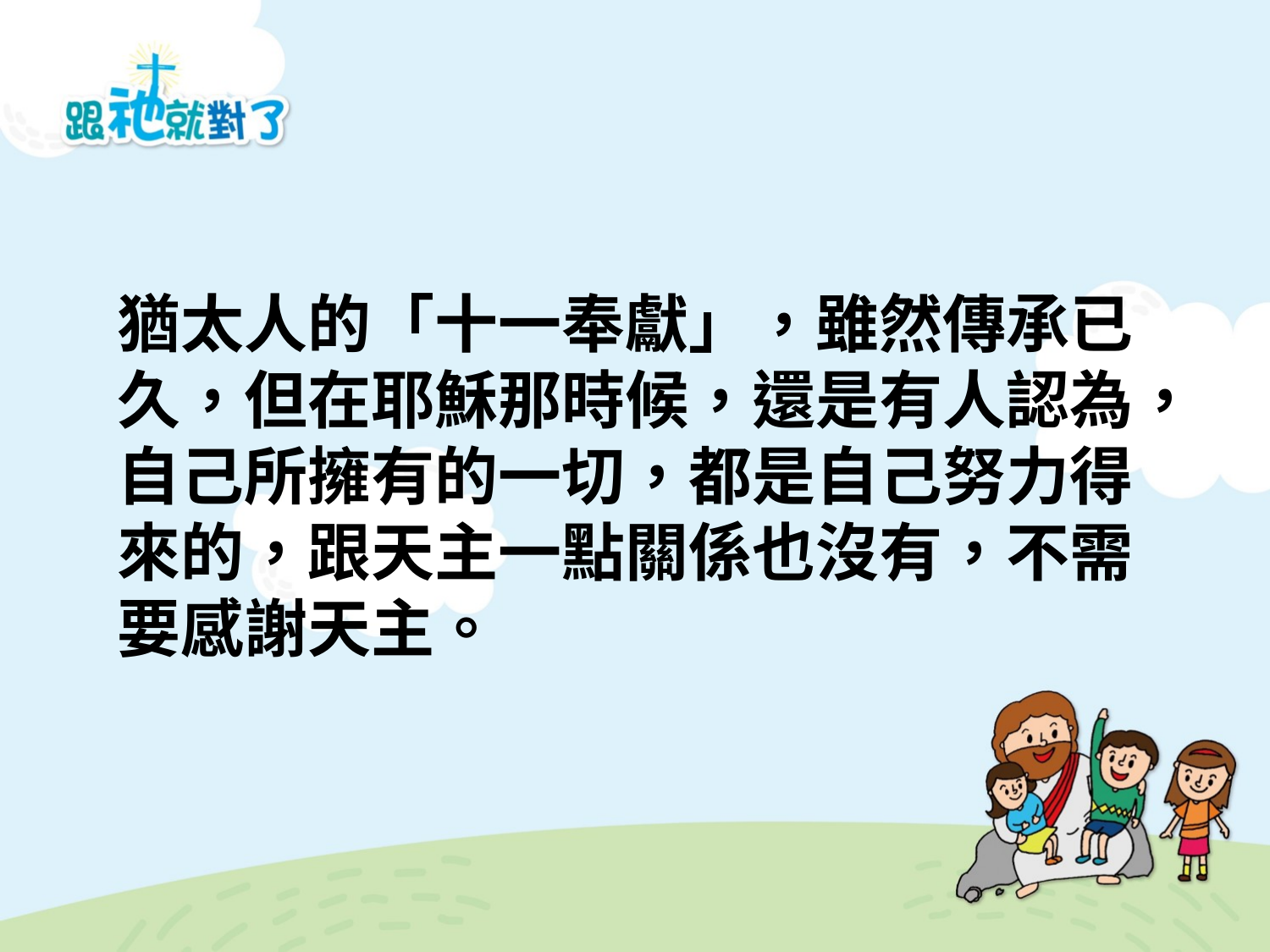

猶太人的「十一奉獻」，雖然傳承已久，但在耶穌那時候，還是有人認為，自己所擁有的一切，都是自己努力得來的，跟天主一點關係也沒有，不需要感謝天主。